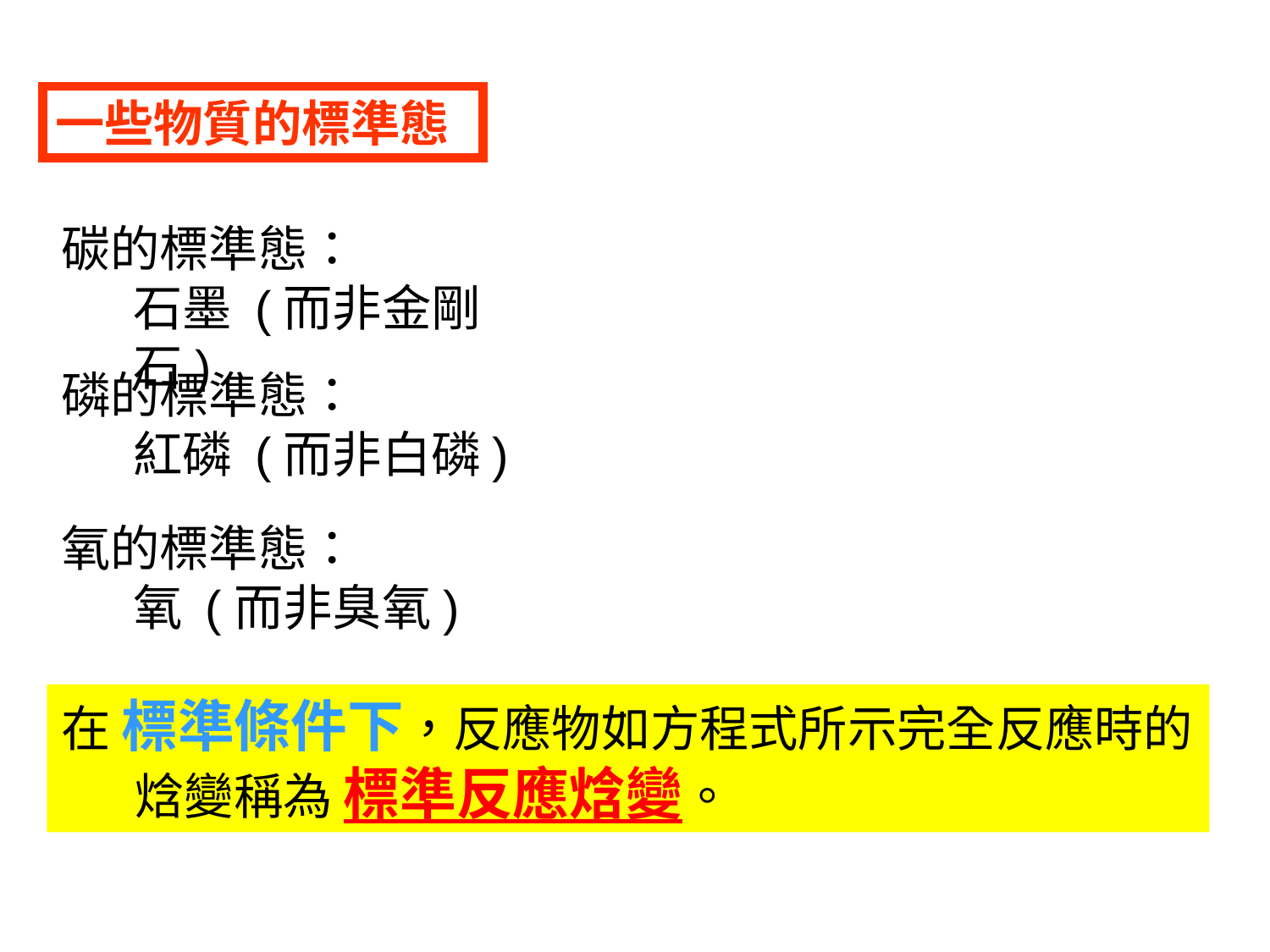

一些物質的標準態
碳的標準態：
	石墨 (而非金剛石)
磷的標準態：
	紅磷 (而非白磷)
氧的標準態：
	氧 (而非臭氧)
在 標準條件下，反應物如方程式所示完全反應時的焓變稱為 標準反應焓變。